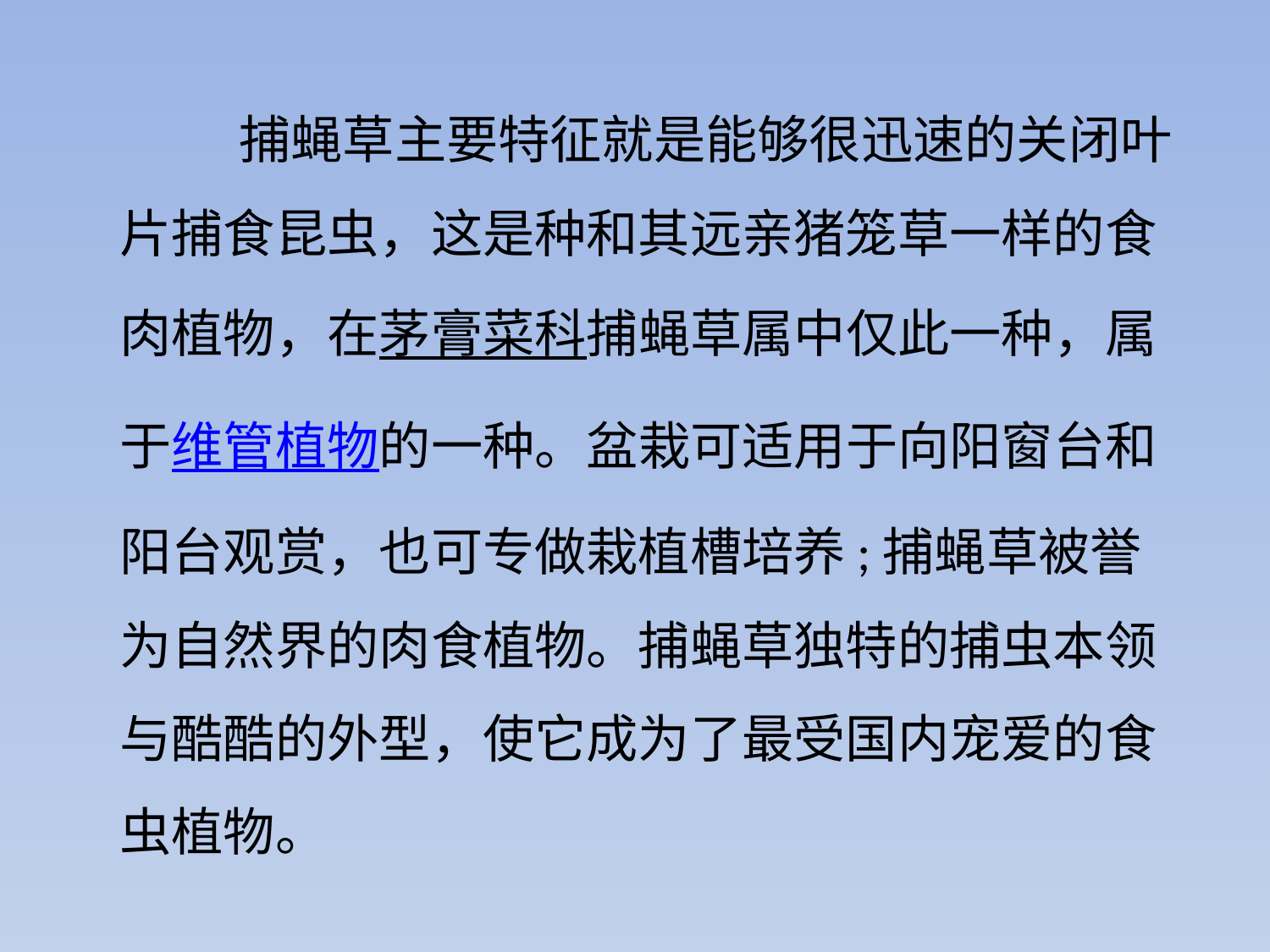

捕蝇草主要特征就是能够很迅速的关闭叶片捕食昆虫，这是种和其远亲猪笼草一样的食肉植物，在茅膏菜科捕蝇草属中仅此一种，属于维管植物的一种。盆栽可适用于向阳窗台和阳台观赏，也可专做栽植槽培养;捕蝇草被誉为自然界的肉食植物。捕蝇草独特的捕虫本领与酷酷的外型，使它成为了最受国内宠爱的食虫植物。